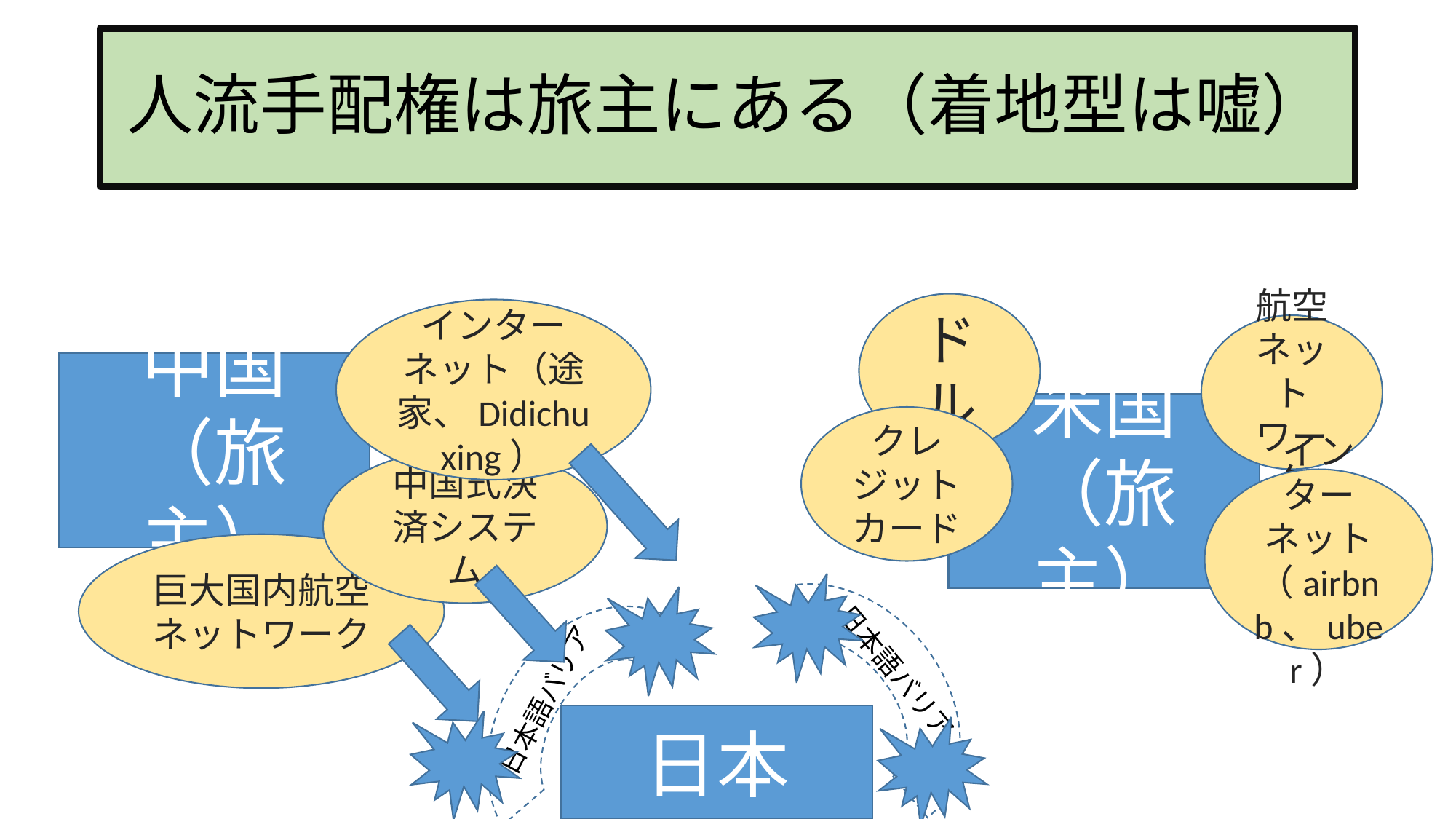

# 人流手配権は旅主にある（着地型は嘘）
ドル
インターネット（途家、Didichuxing）
航空ネットワーク
中国
（旅主）
米国
（旅主）
クレジットカード

中国式決済システム
インターネット（airbnb、uber）
巨大国内航空ネットワーク

日本語バリア

日本語バリア

日本